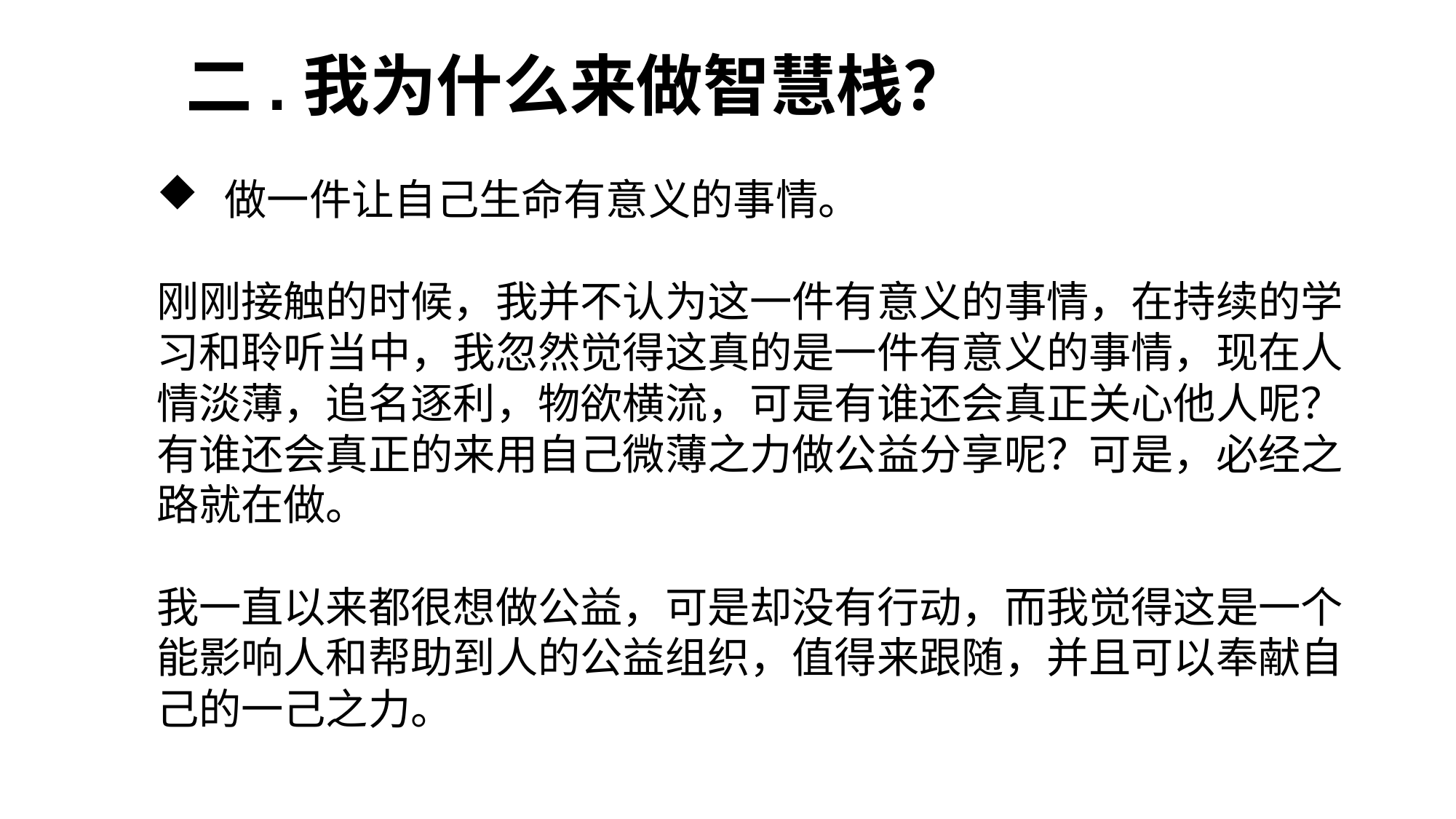

二.我为什么来做智慧栈？

做一件让自己生命有意义的事情。

刚刚接触的时候，我并不认为这一件有意义的事情，在持续的学习和聆听当中，我忽然觉得这真的是一件有意义的事情，现在人情淡薄，追名逐利，物欲横流，可是有谁还会真正关心他人呢？有谁还会真正的来用自己微薄之力做公益分享呢？可是，必经之路就在做。

我一直以来都很想做公益，可是却没有行动，而我觉得这是一个能影响人和帮助到人的公益组织，值得来跟随，并且可以奉献自己的一己之力。